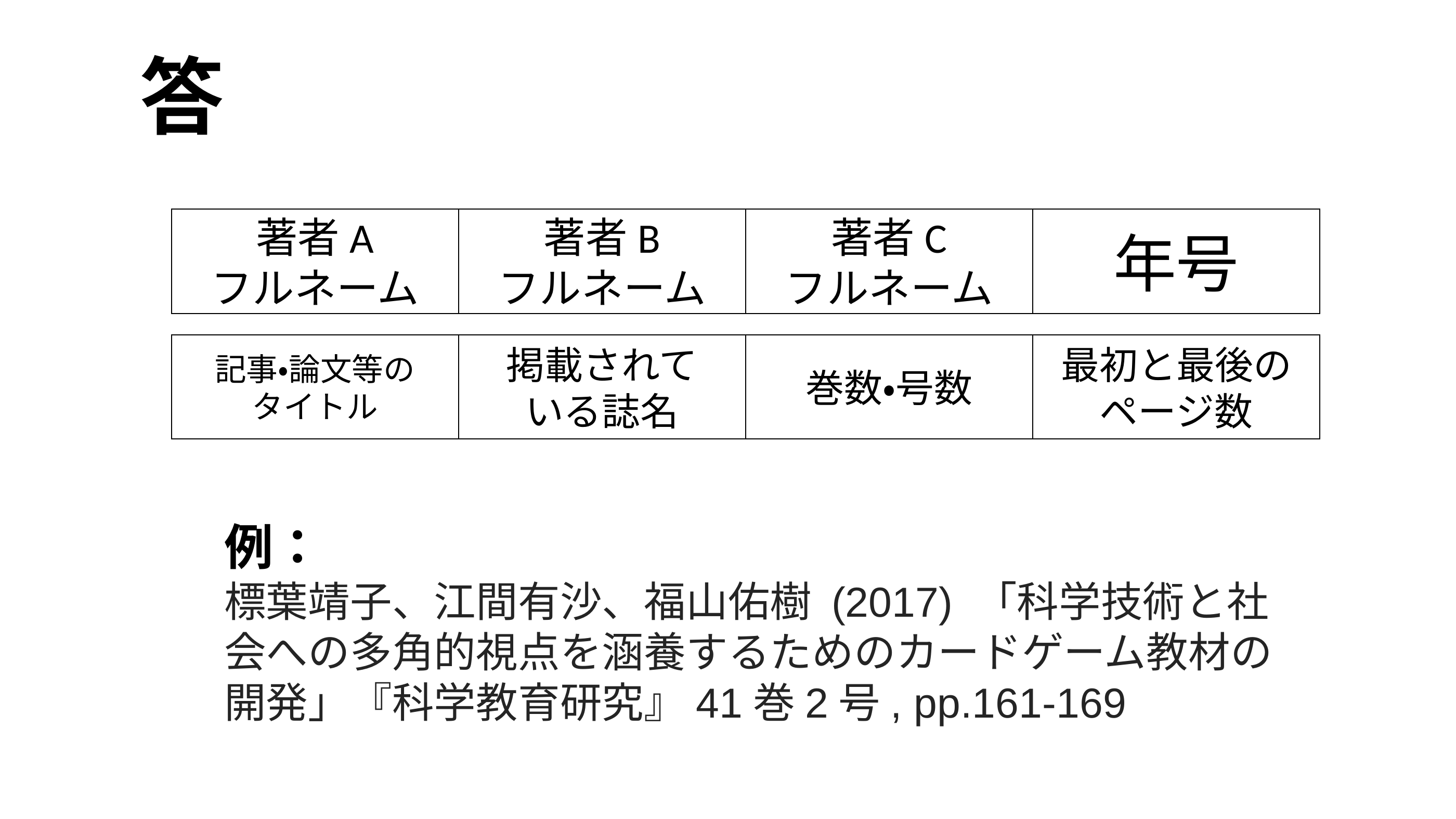

# 答
年号
著者A
フルネーム
著者B
フルネーム
著者C
フルネーム
記事・論文等の
タイトル
掲載されて
いる誌名
最初と最後の
ページ数
巻数・号数
例：
標葉靖子、江間有沙、福山佑樹 (2017) 「科学技術と社会への多角的視点を涵養するためのカードゲーム教材の開発」『科学教育研究』41巻2号, pp.161-169